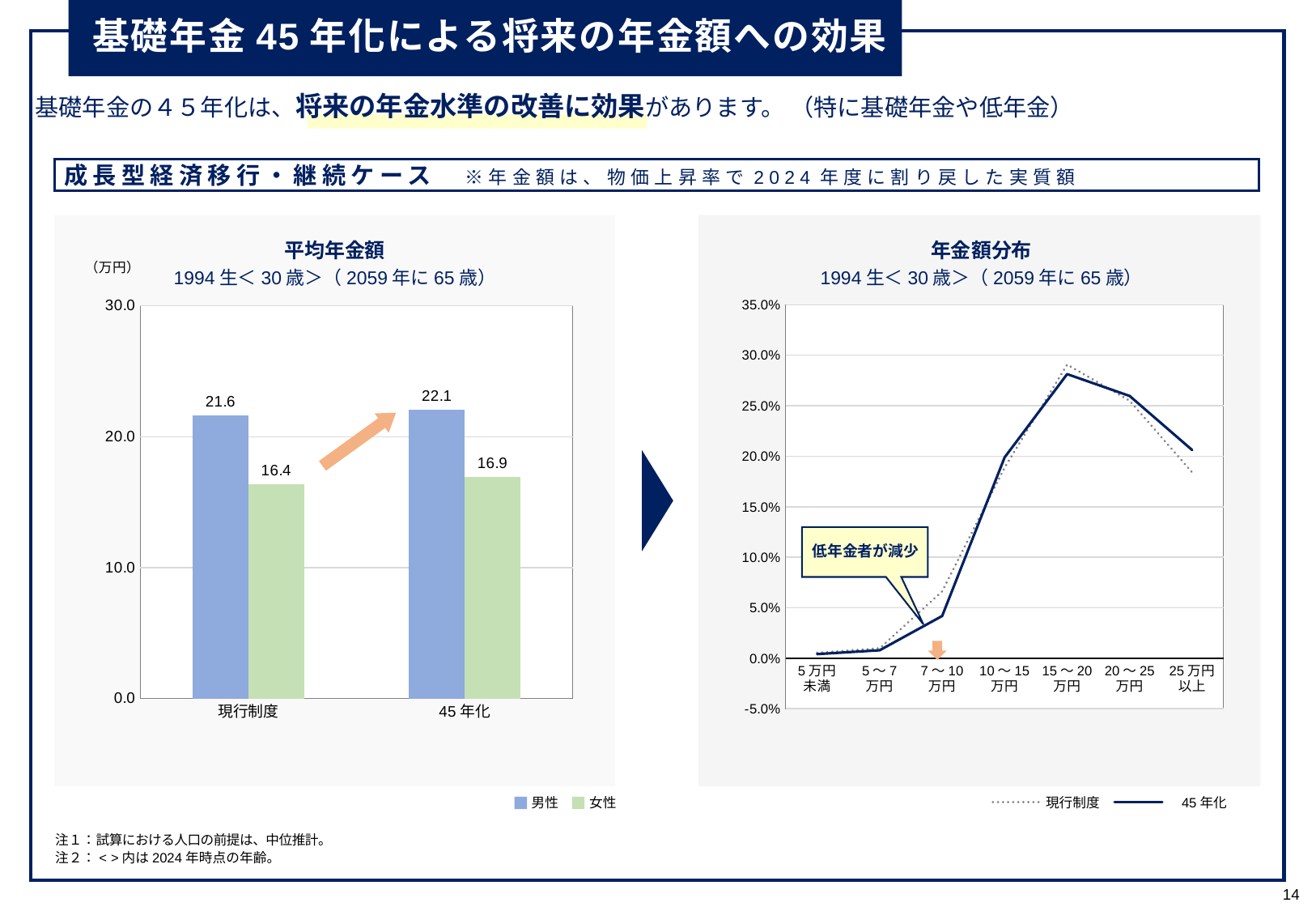

基礎年金45年化による将来の年金額への効果
基礎年金の４５年化は、将来の年金水準の改善に効果があります。 （特に基礎年金や低年金）

成長型経済移行・継続ケース　※年金額は、物価上昇率で2024年度に割り戻した実質額

### Chart

| Category | 男性 | 女性 |
|---|---|---|
| 現行制度 | 21.6007 | 16.3969 |
| 45年化 | 22.0671 | 16.9357 |

### Chart

| Category | 現行制度 | 45年化 |
|---|---|---|
| 5万円
未満 | 0.0053868998515096515 | 0.004124084737182204 |
| 5～7
万円 | 0.009841610295330804 | 0.007906553672781452 |
| 7～10
万円 | 0.06625556838805477 | 0.04183764606133444 |
| 10～15
万円 | 0.18875185612935164 | 0.19893152455312124 |
| 15～20
万円 | 0.29073585216960895 | 0.28133913394220517 |
| 20～25
万円 | 0.2549950503217291 | 0.25971444211670086 |
| 25万円
以上 | 0.18403316284441512 | 0.20614661491667458 |
平均年金額
1994生＜30歳＞（2059年に65歳）
年金額分布
1994生＜30歳＞（2059年に65歳）

低年金者が減少

男性
女性
現行制度
45年化

注１：試算における人口の前提は、中位推計。
注２：< >内は2024年時点の年齢。
14